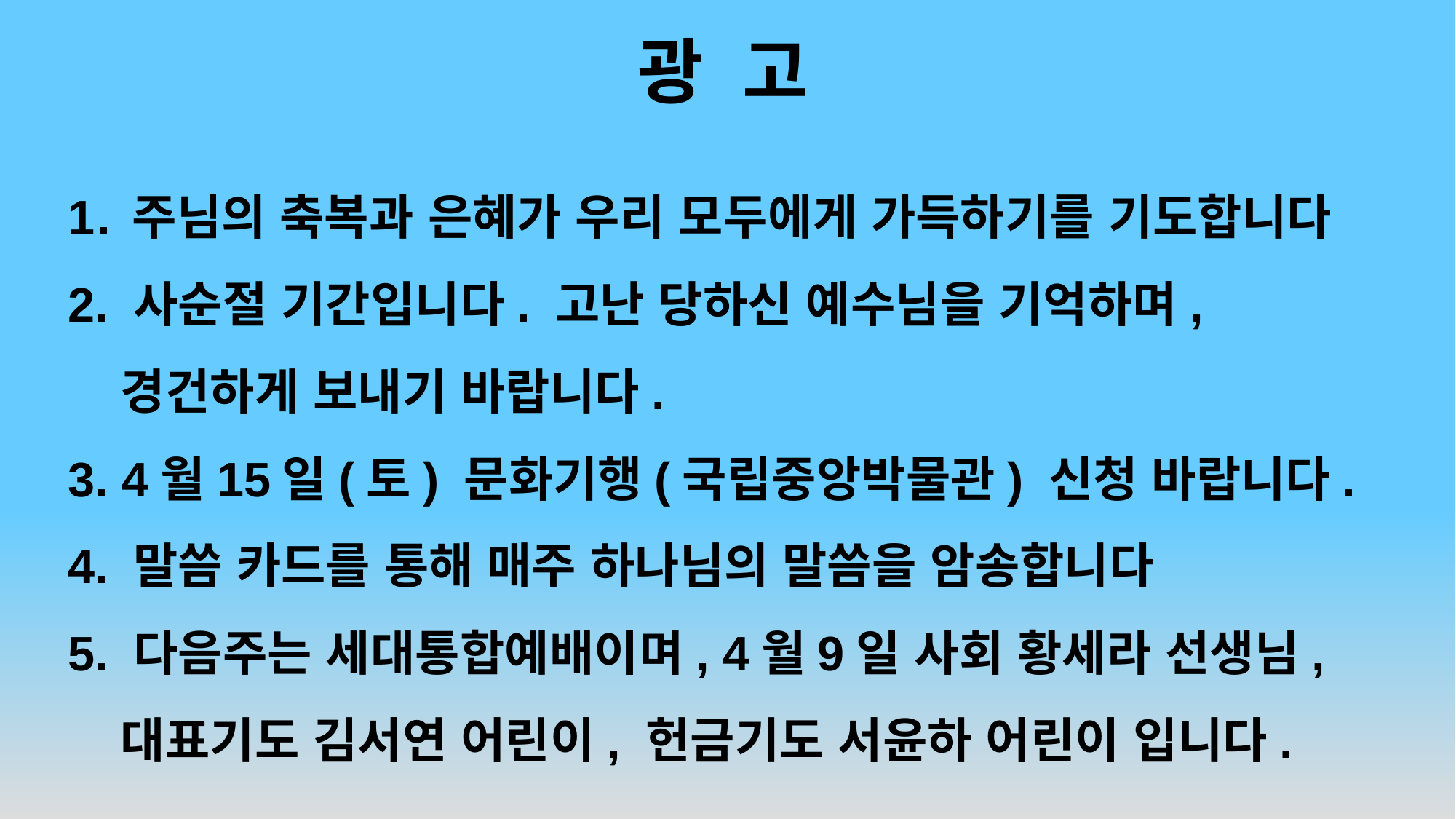

# 광  고
주님의 축복과 은혜가 우리 모두에게 가득하기를 기도합니다
2. 사순절 기간입니다. 고난 당하신 예수님을 기억하며,
   경건하게 보내기 바랍니다.
3. 4월15일(토) 문화기행(국립중앙박물관) 신청 바랍니다.
4. 말씀 카드를 통해 매주 하나님의 말씀을 암송합니다
5. 다음주는 세대통합예배이며, 4월9일 사회 황세라 선생님,
   대표기도 김서연 어린이, 헌금기도 서윤하 어린이 입니다.